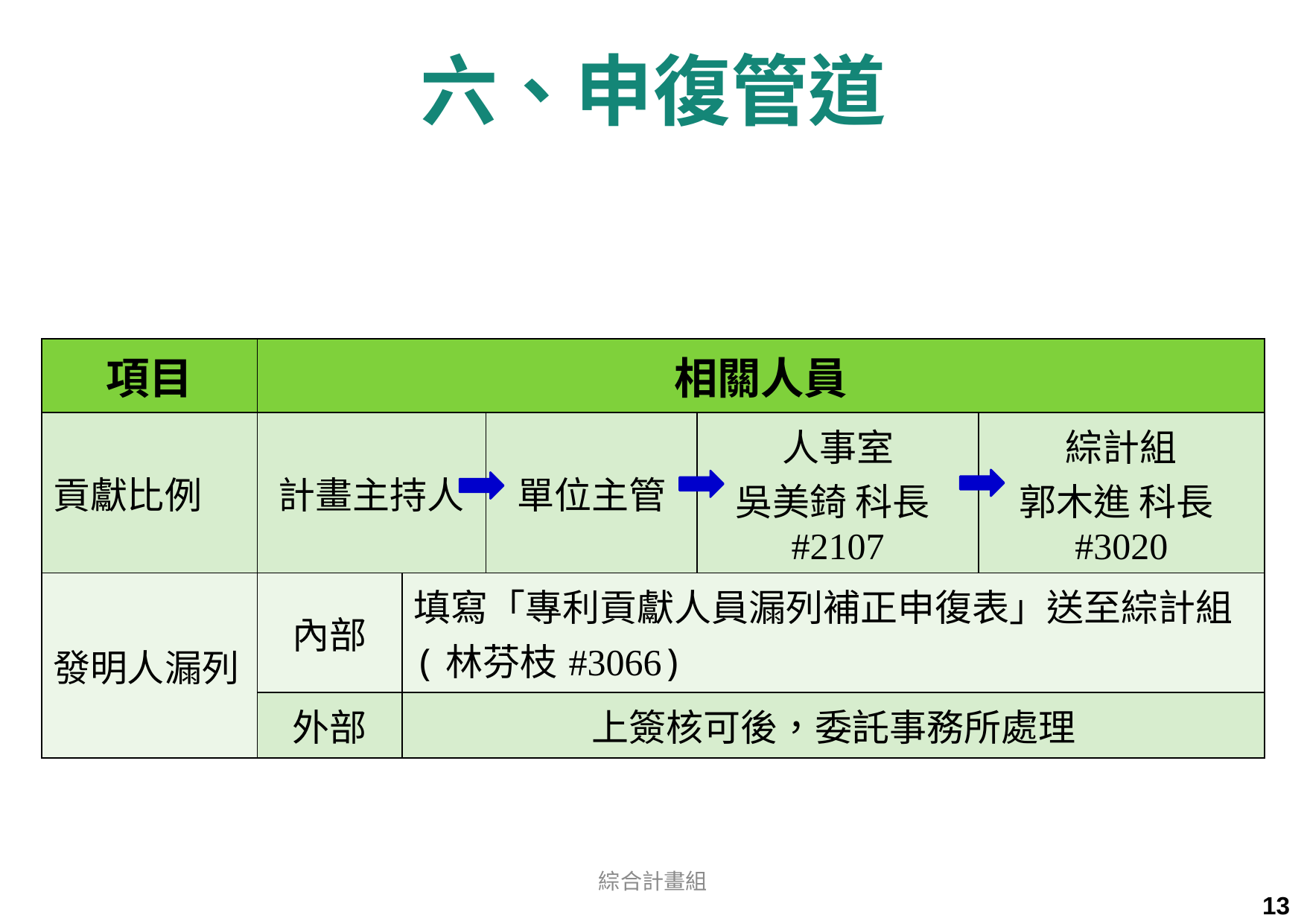

六、申復管道
| 項目 | 相關人員 |  |  |  |  |
| --- | --- | --- | --- | --- | --- |
| 貢獻比例 | 計畫主持人 |  | 單位主管 | 人事室 吳美錡 科長#2107 | 綜計組 郭木進 科長#3020 |
| 發明人漏列 | 內部 | 填寫「專利貢獻人員漏列補正申復表」送至綜計組(林芬枝#3066) |  |  |  |
|  | 外部 | 上簽核可後，委託事務所處理 |  |  |  |

綜合計畫組
13